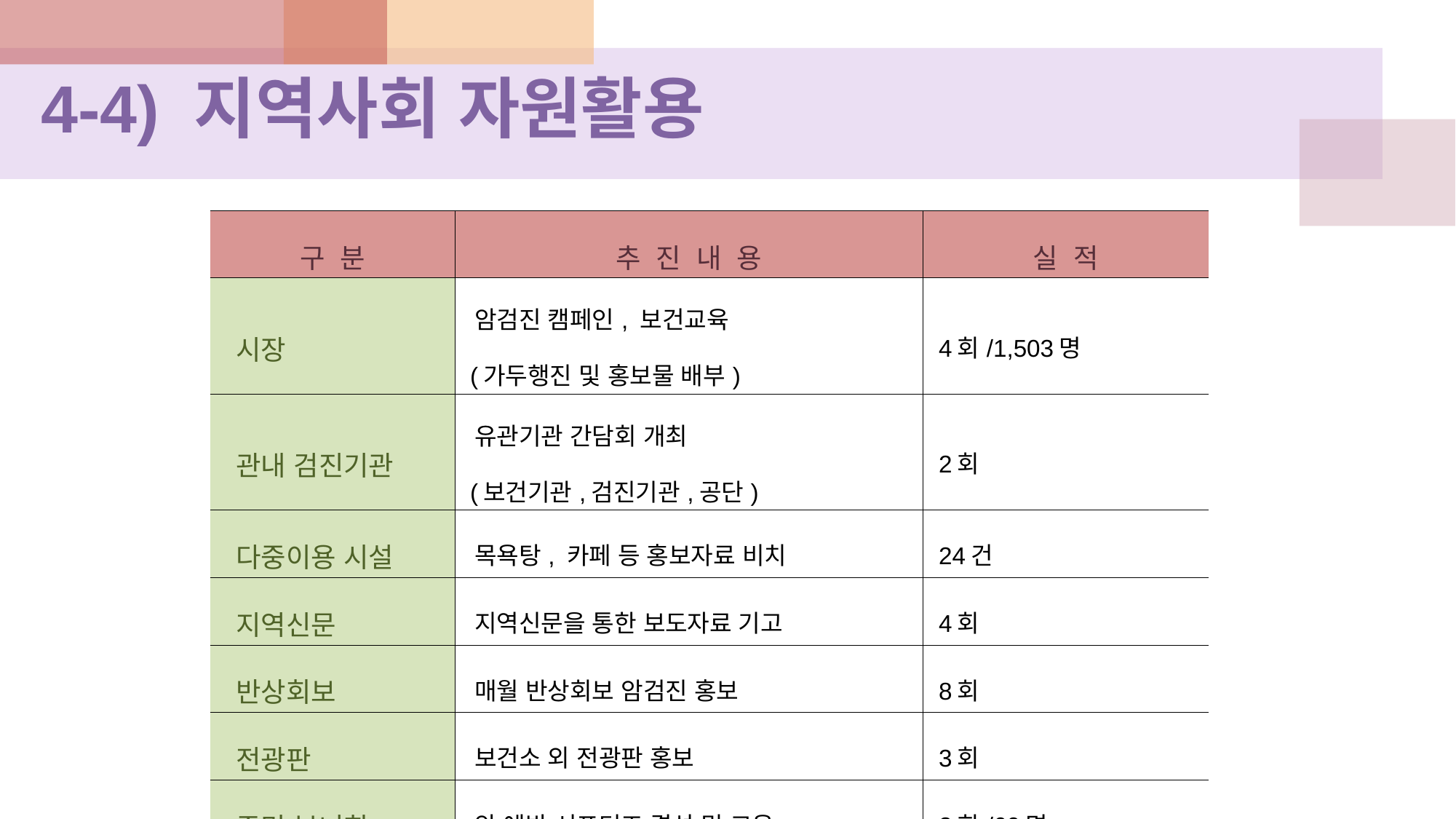

4-4) 지역사회 자원활용
| 구 분 | 추 진 내 용 | 실 적 |
| --- | --- | --- |
| 시장 | 암검진 캠페인, 보건교육 (가두행진 및 홍보물 배부) | 4회/1,503명 |
| 관내 검진기관 | 유관기관 간담회 개최 (보건기관,검진기관,공단) | 2회 |
| 다중이용 시설 | 목욕탕, 카페 등 홍보자료 비치 | 24건 |
| 지역신문 | 지역신문을 통한 보도자료 기고 | 4회 |
| 반상회보 | 매월 반상회보 암검진 홍보 | 8회 |
| 전광판 | 보건소 외 전광판 홍보 | 3회 |
| 주민 부녀회 | 암 예방 서포터즈 결성 및 교육 | 2회/60명 |
| 경로당․복지회관 | 보건교육 및 암예방 교육 | 22회/1,700명 |